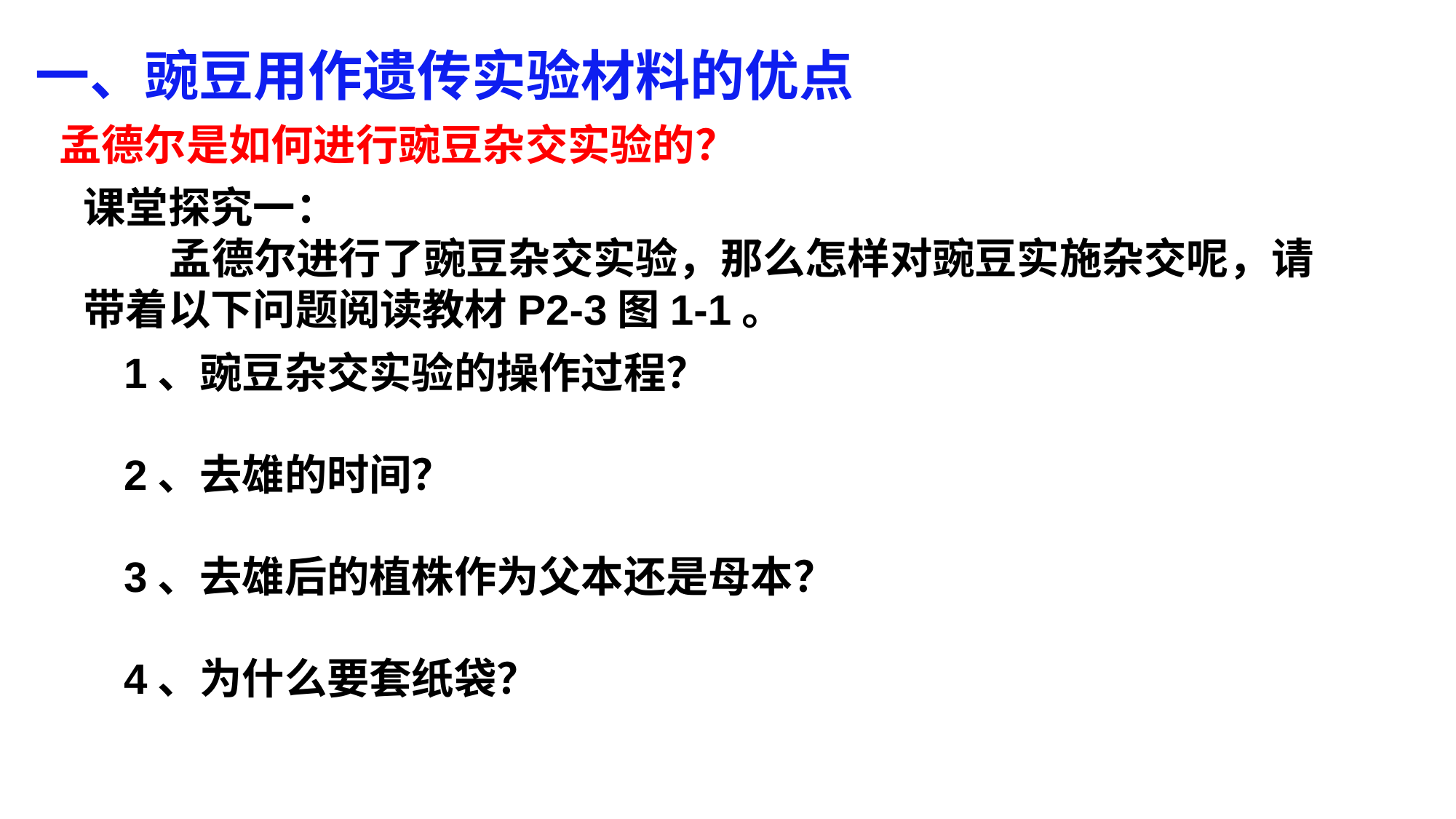

一、豌豆用作遗传实验材料的优点
孟德尔是如何进行豌豆杂交实验的？
课堂探究一：
孟德尔进行了豌豆杂交实验，那么怎样对豌豆实施杂交呢，请带着以下问题阅读教材P2-3图1-1。
1、豌豆杂交实验的操作过程？

2、去雄的时间？

3、去雄后的植株作为父本还是母本？

4、为什么要套纸袋？